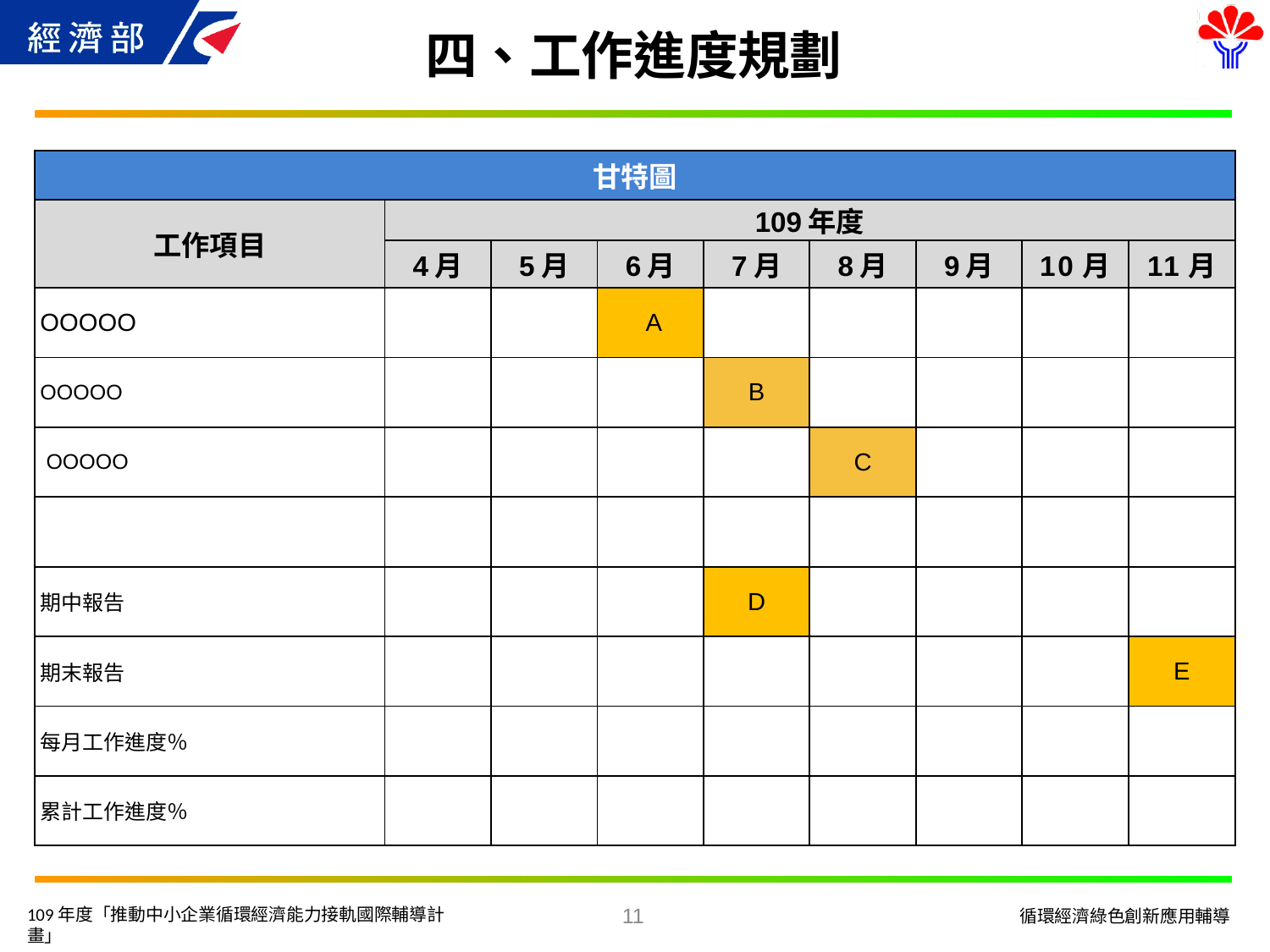

# 四、工作進度規劃
| 甘特圖 |  |  |  |  |  |  |  |  |
| --- | --- | --- | --- | --- | --- | --- | --- | --- |
| 工作項目 | 109年度 |  |  |  |  |  |  |  |
|  | 4月 | 5月 | 6月 | 7月 | 8月 | 9月 | 10月 | 11月 |
| OOOOO |  |  | A |  |  |  |  |  |
| OOOOO |  |  |  | B |  |  |  |  |
| OOOOO |  |  |  |  | C |  |  |  |
|  |  |  |  |  |  |  |  |  |
| 期中報告 |  |  |  | D |  |  |  |  |
| 期末報告 |  |  |  |  |  |  |  | E |
| 每月工作進度％ |  |  |  |  |  |  |  |  |
| 累計工作進度％ |  |  |  |  |  |  |  |  |
11